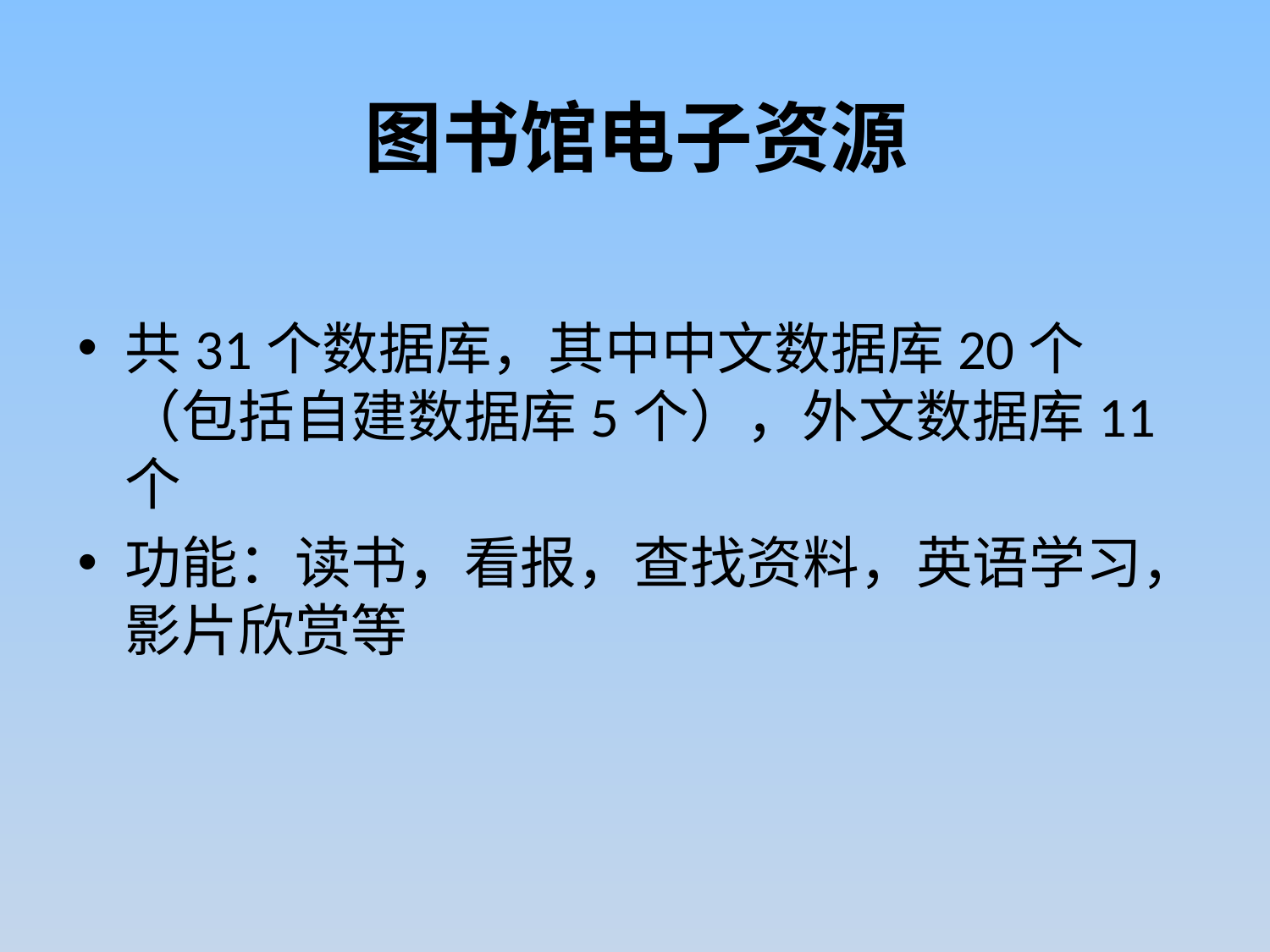

# 图书馆电子资源
共31个数据库，其中中文数据库20个（包括自建数据库5个），外文数据库11个
功能：读书，看报，查找资料，英语学习，影片欣赏等